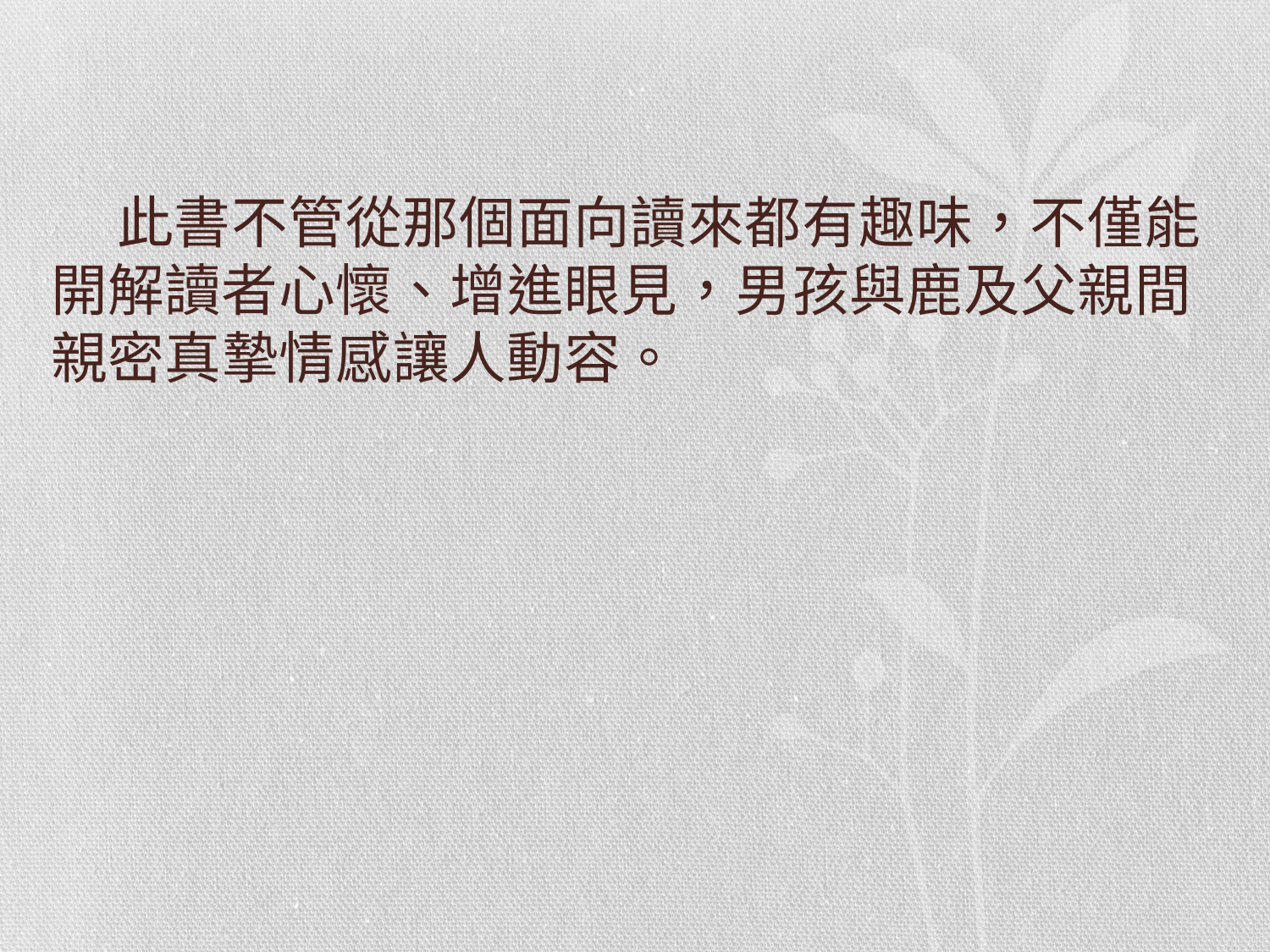

#
    此書不管從那個面向讀來都有趣味，不僅能開解讀者心懷、增進眼見，男孩與鹿及父親間親密真摯情感讓人動容。